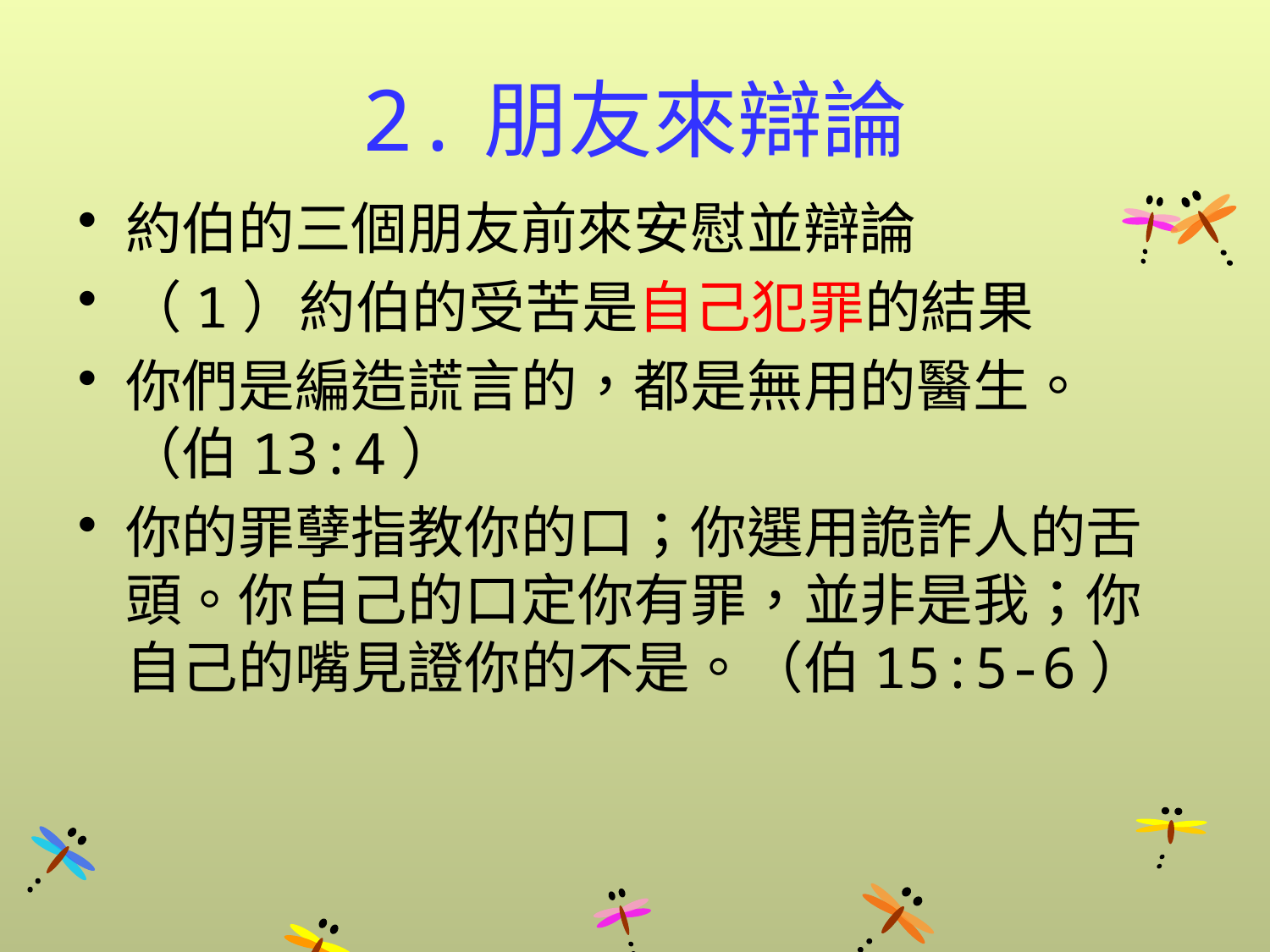

# 2.朋友來辯論
約伯的三個朋友前來安慰並辯論
（1）約伯的受苦是自己犯罪的結果
你們是編造謊言的，都是無用的醫生。（伯13:4）
你的罪孽指教你的口；你選用詭詐人的舌頭。你自己的口定你有罪，並非是我；你自己的嘴見證你的不是。（伯15:5-6）